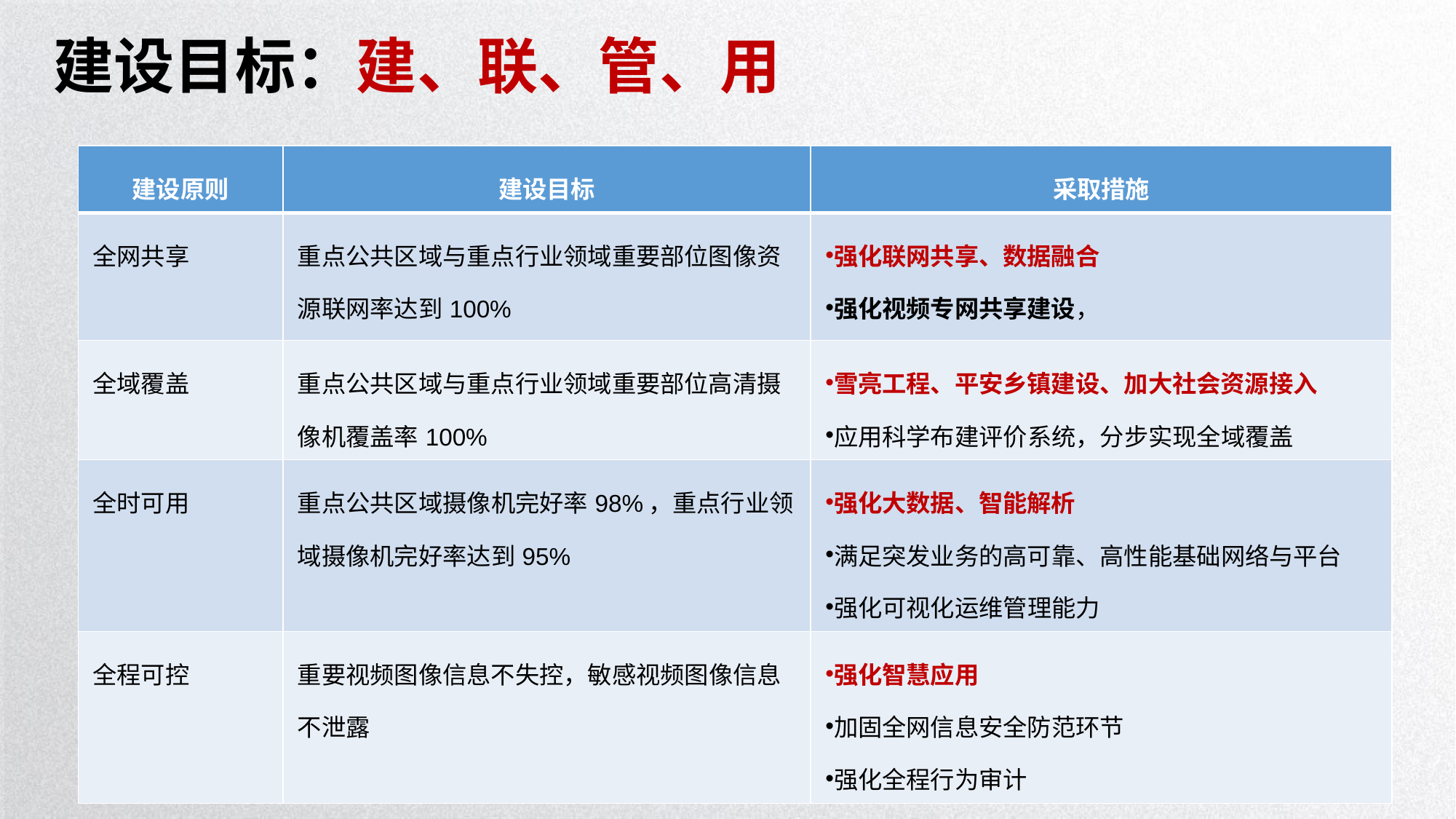

建设目标：建、联、管、用
| 建设原则 | 建设目标 | 采取措施 |
| --- | --- | --- |
| 全网共享 | 重点公共区域与重点行业领域重要部位图像资源联网率达到100% | 强化联网共享、数据融合 强化视频专网共享建设， |
| 全域覆盖 | 重点公共区域与重点行业领域重要部位高清摄像机覆盖率100% | 雪亮工程、平安乡镇建设、加大社会资源接入 应用科学布建评价系统，分步实现全域覆盖 |
| 全时可用 | 重点公共区域摄像机完好率98%，重点行业领域摄像机完好率达到95% | 强化大数据、智能解析 满足突发业务的高可靠、高性能基础网络与平台 强化可视化运维管理能力 |
| 全程可控 | 重要视频图像信息不失控，敏感视频图像信息不泄露 | 强化智慧应用 加固全网信息安全防范环节 强化全程行为审计 |